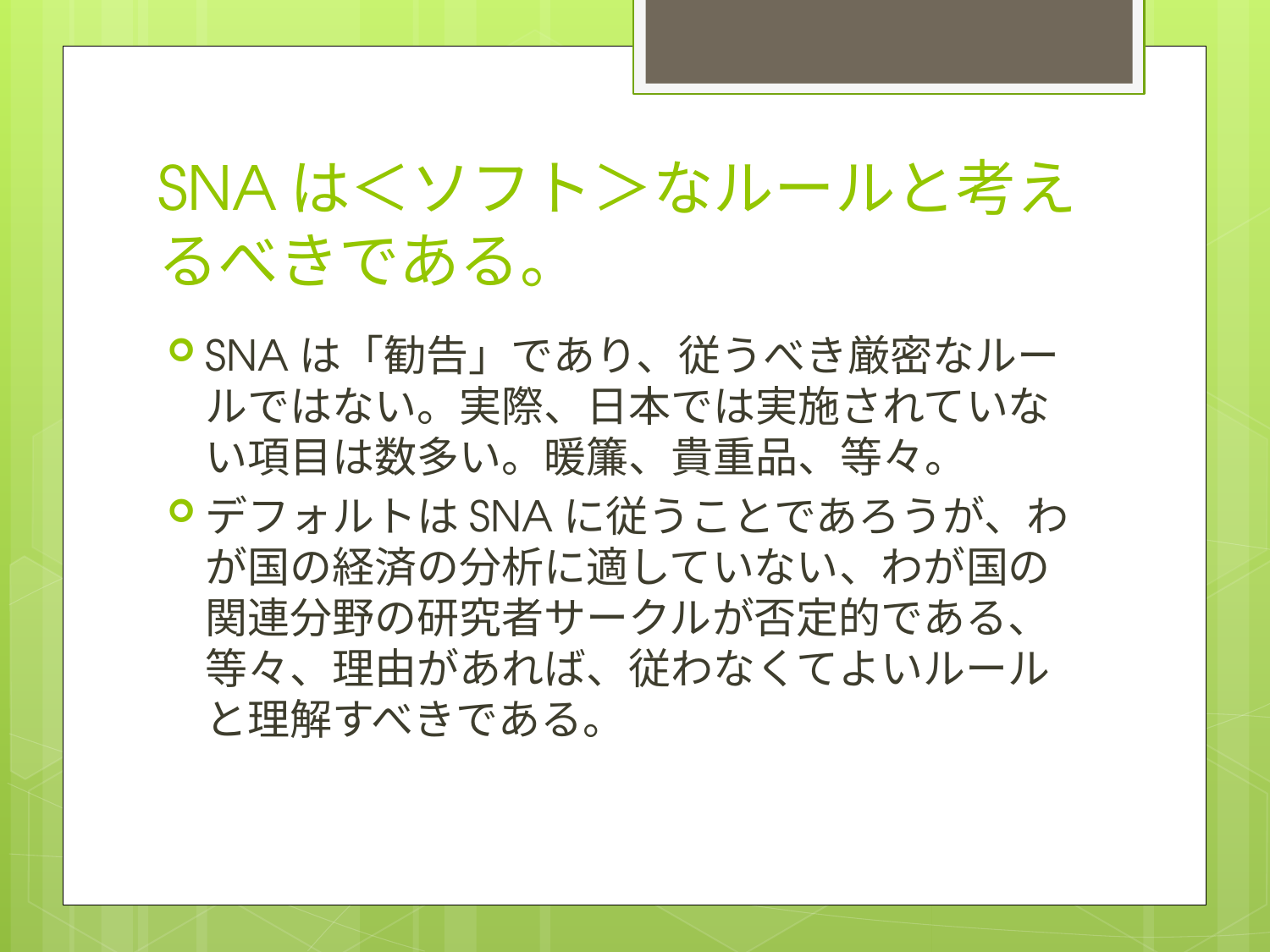

# SNAは＜ソフト＞なルールと考えるべきである。
SNAは「勧告」であり、従うべき厳密なルールではない。実際、日本では実施されていない項目は数多い。暖簾、貴重品、等々。
デフォルトはSNAに従うことであろうが、わが国の経済の分析に適していない、わが国の関連分野の研究者サークルが否定的である、等々、理由があれば、従わなくてよいルールと理解すべきである。